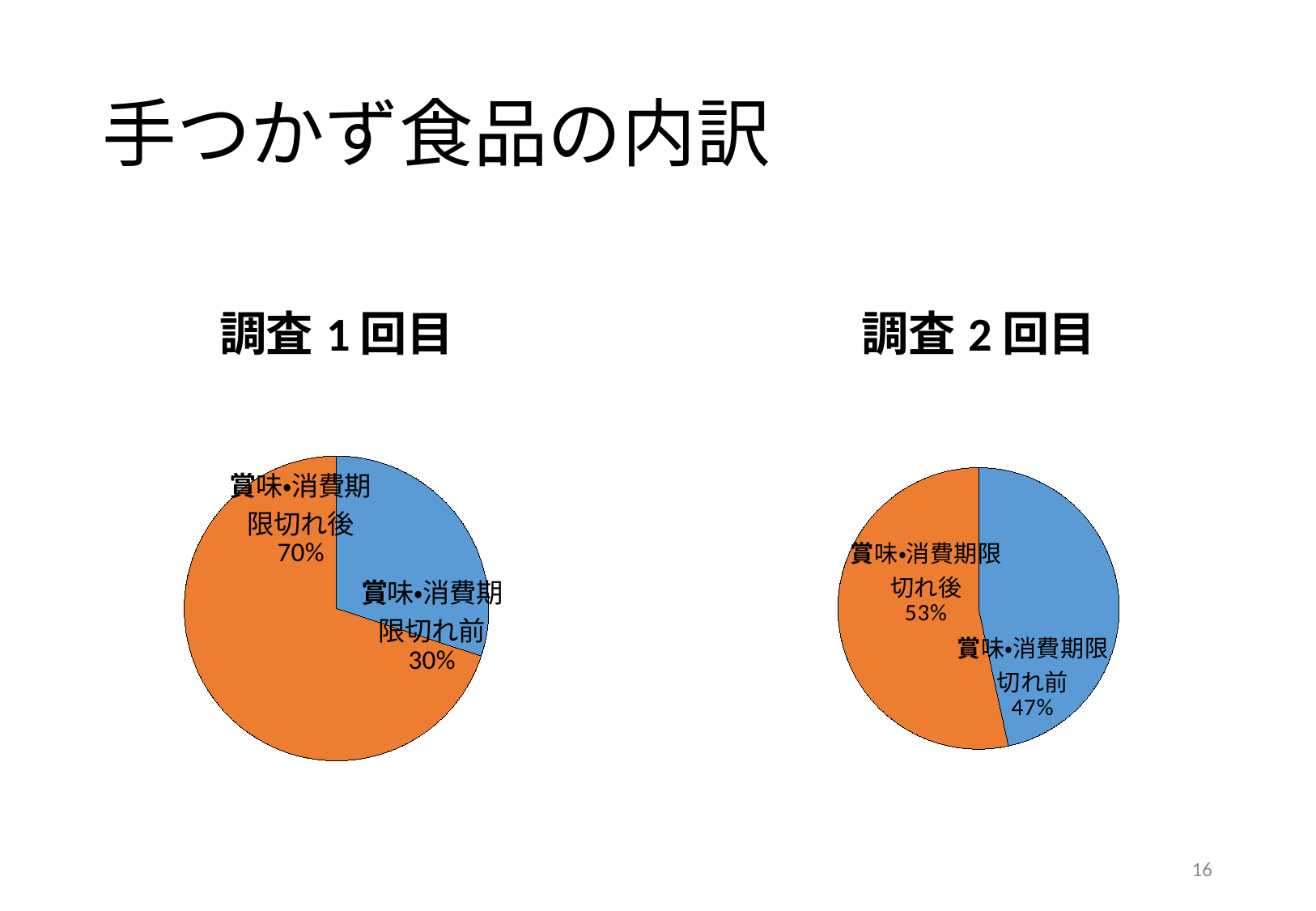

# 手つかず食品の内訳

### Chart: 調査1回目

| Category | 1回目 | 2回目 |
|---|---|---|
| 賞味・消費期限が付されていない食品 | 30.0550091681947 | 46.59108319289107 |
| 賞味・消費期限が付された食品 | 69.94499083180538 | 53.40891680710898 |

### Chart: 調査2回目

| Category | 2回目 |
|---|---|
| 賞味・消費期限が付されていない食品 | 46.59108319289107 |
| 賞味・消費期限が付された食品 | 53.40891680710898 |
16